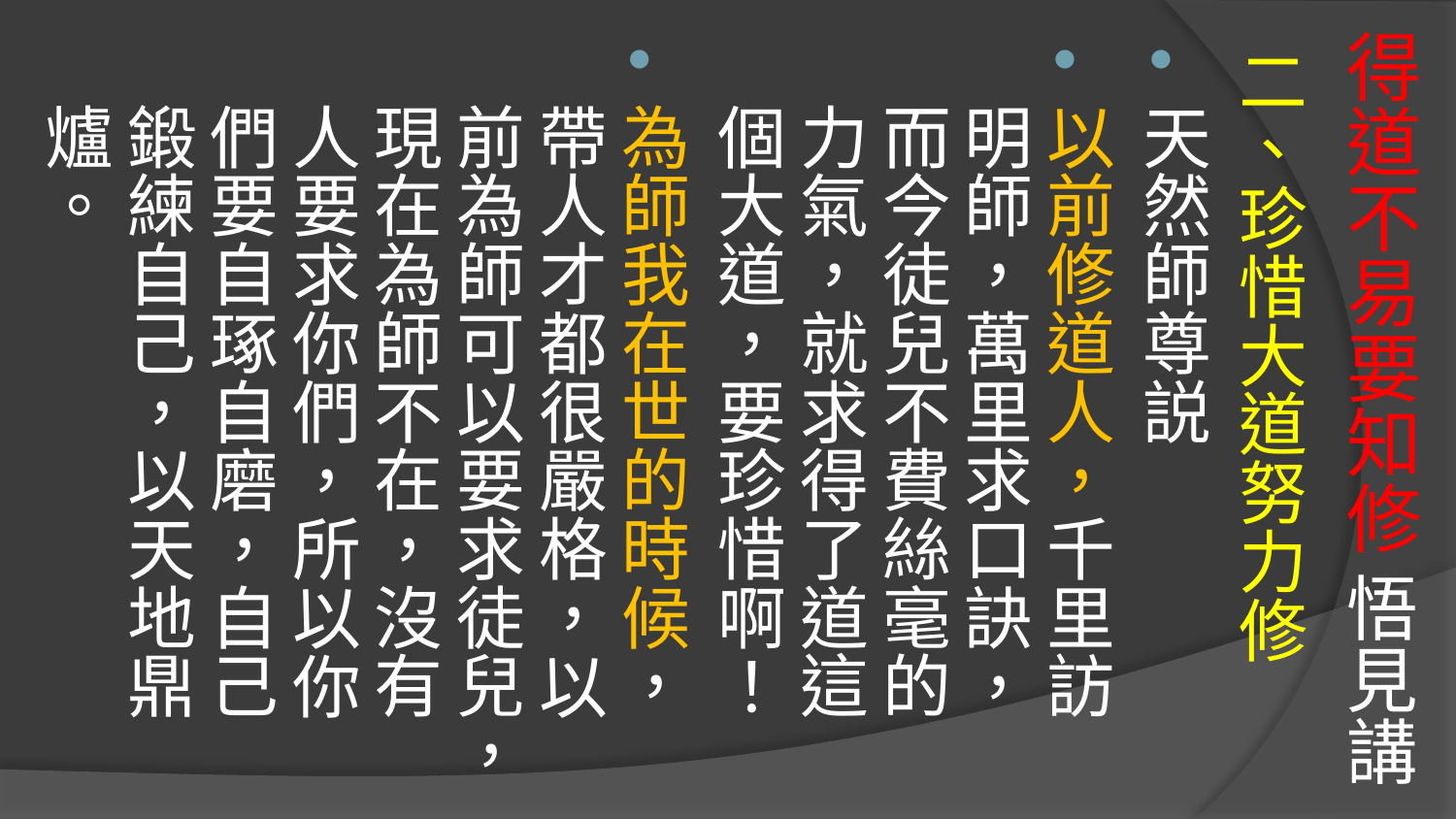

# 得道不易要知修 悟見講
二、珍惜大道努力修
天然師尊説
以前修道人，千里訪明師，萬里求口訣，而今徒兒不費絲毫的力氣，就求得了道這個大道，要珍惜啊！
為師我在世的時候，帶人才都很嚴格，以前為師可以要求徒兒，現在為師不在，沒有人要求你們，所以你們要自琢自磨，自己鍛練自己，以天地鼎爐。